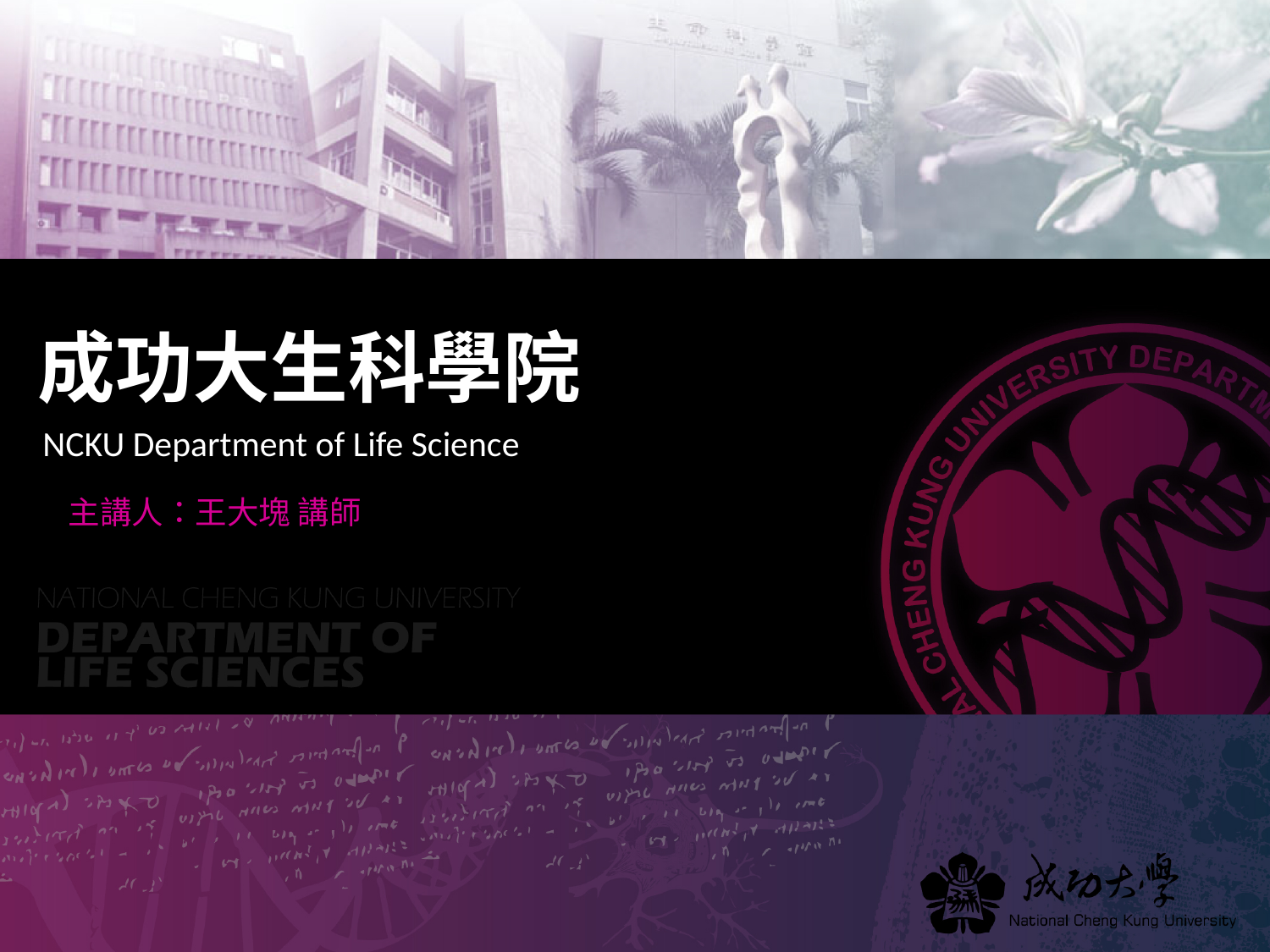

# 成功大生科學院
NCKU Department of Life Science
主講人：王大塊 講師